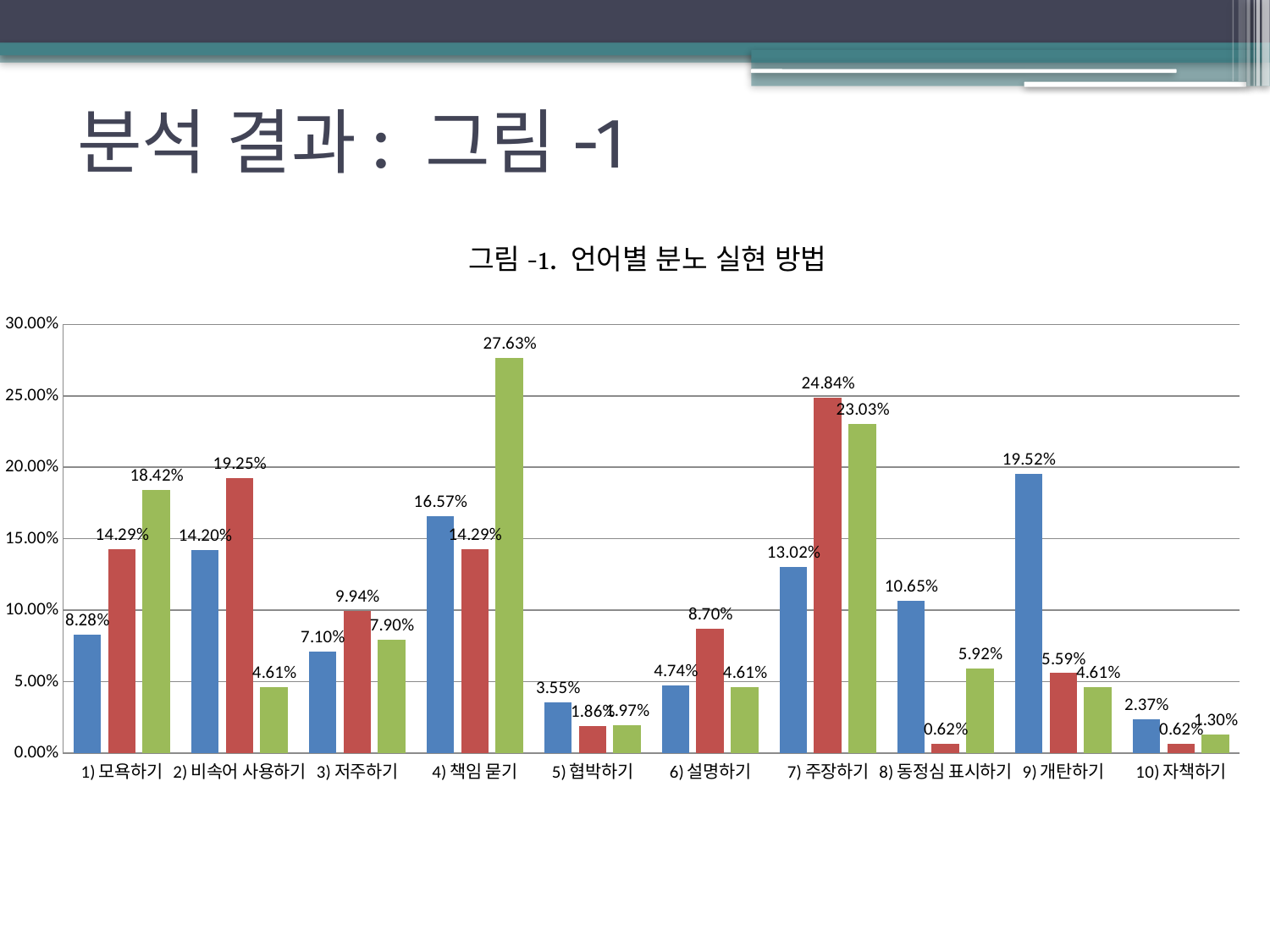

# 분석 결과: 그림-1

그림-1. 언어별 분노 실현 방법

### Chart

| Category | 한국어 | 영어 | 일본어 |
|---|---|---|---|
| 1)모욕하기 | 0.0828 | 0.1429 | 0.1842 |
| 2)비속어 사용하기 | 0.142 | 0.1925 | 0.0461 |
| 3)저주하기 | 0.071 | 0.0994 | 0.079 |
| 4)책임 묻기 | 0.1657 | 0.1429 | 0.2763 |
| 5)협박하기 | 0.0355 | 0.0186 | 0.0197 |
| 6)설명하기 | 0.0474 | 0.087 | 0.0461 |
| 7)주장하기 | 0.1302 | 0.2484 | 0.2303 |
| 8)동정심 표시하기 | 0.1065 | 0.0062 | 0.0592 |
| 9)개탄하기 | 0.1952 | 0.0559 | 0.0461 |
| 10)자책하기 | 0.0237 | 0.0062 | 0.013 |